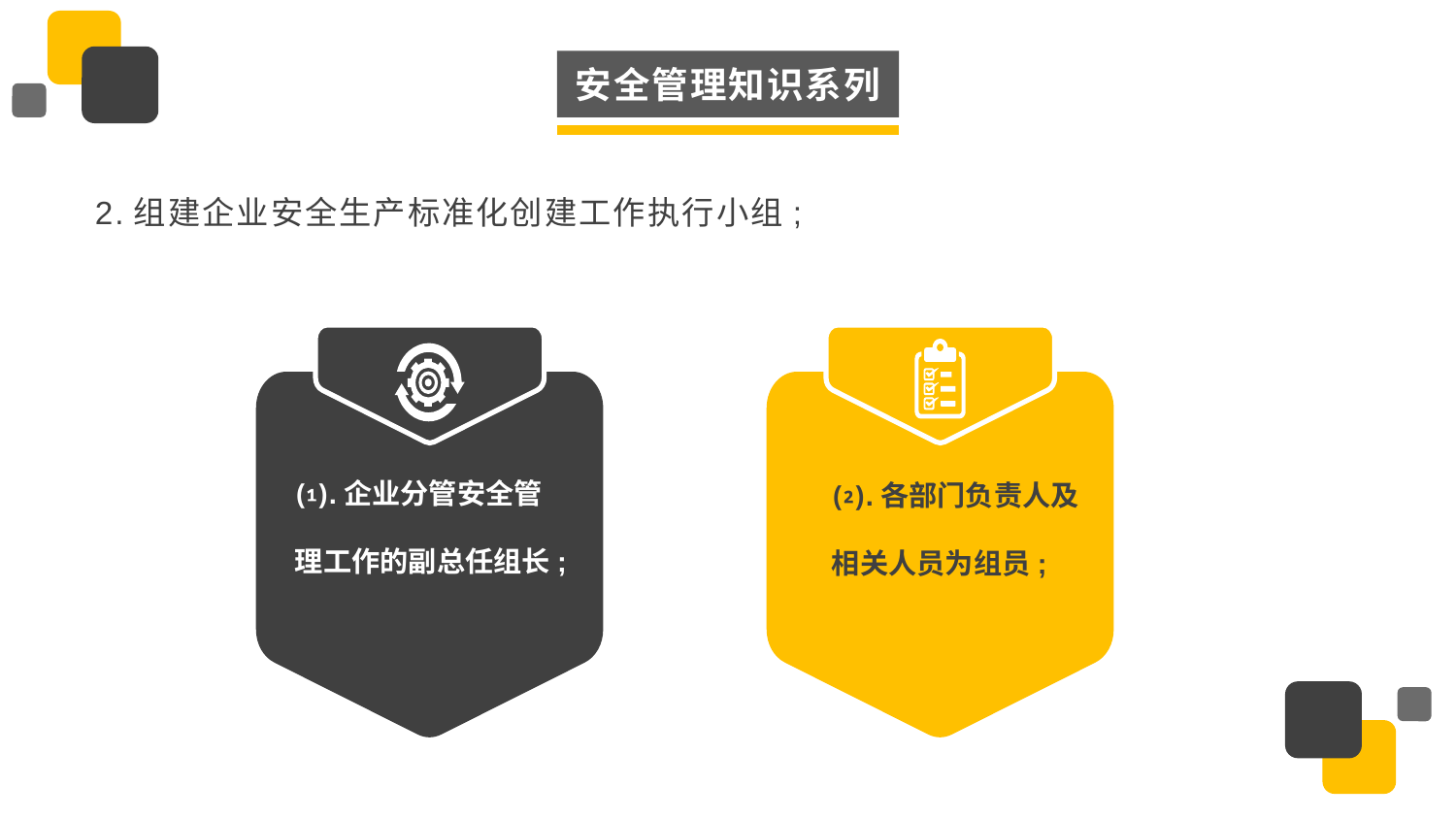

安全管理知识系列
2.组建企业安全生产标准化创建工作执行小组;

⑴.企业分管安全管理工作的副总任组长;
⑵.各部门负责人及相关人员为组员;